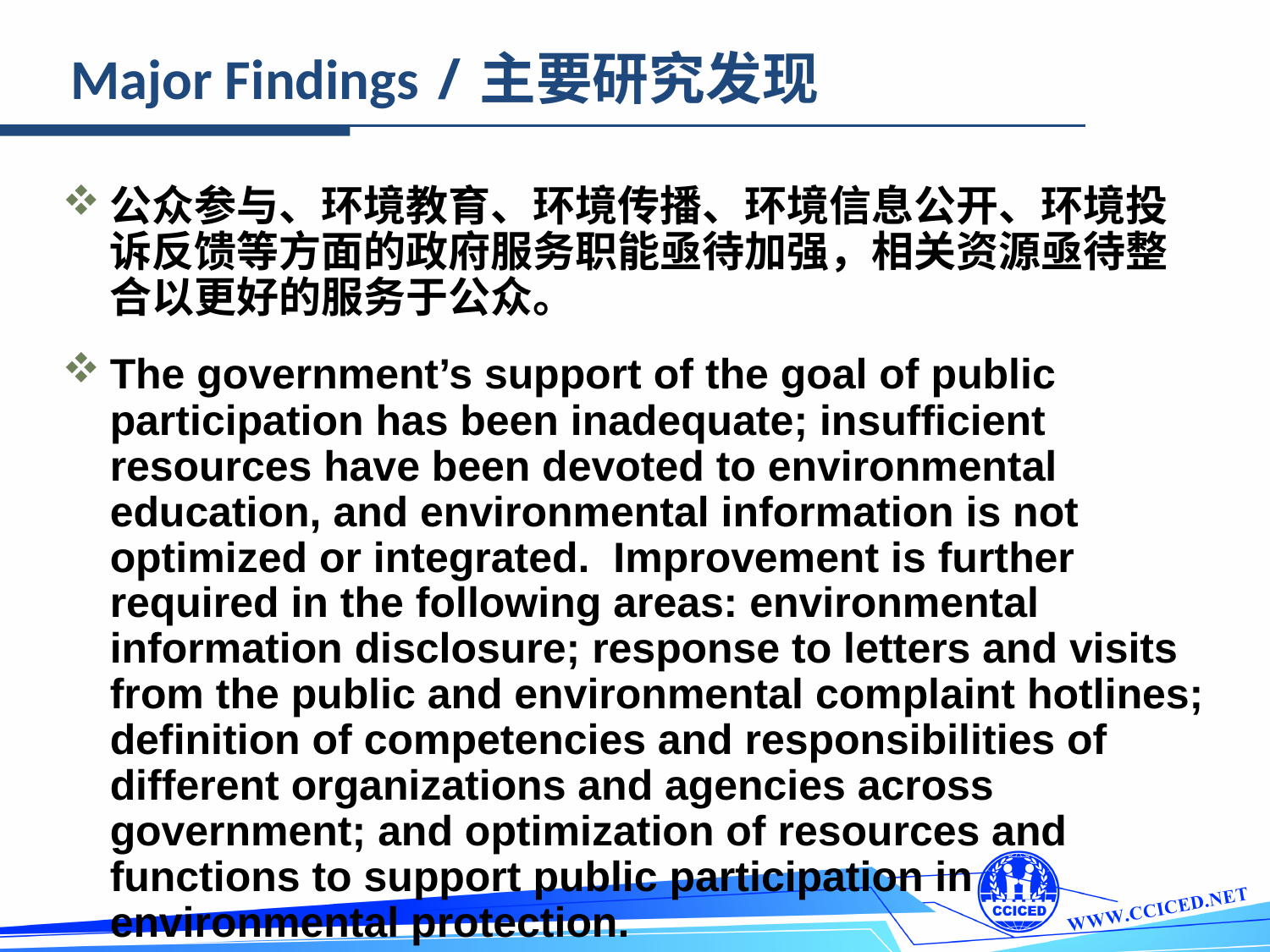

Major Findings /主要研究发现
公众参与、环境教育、环境传播、环境信息公开、环境投诉反馈等方面的政府服务职能亟待加强，相关资源亟待整合以更好的服务于公众。

The government’s support of the goal of public participation has been inadequate; insufficient resources have been devoted to environmental education, and environmental information is not optimized or integrated.  Improvement is further required in the following areas: environmental information disclosure; response to letters and visits from the public and environmental complaint hotlines; definition of competencies and responsibilities of different organizations and agencies across government; and optimization of resources and functions to support public participation in environmental protection.